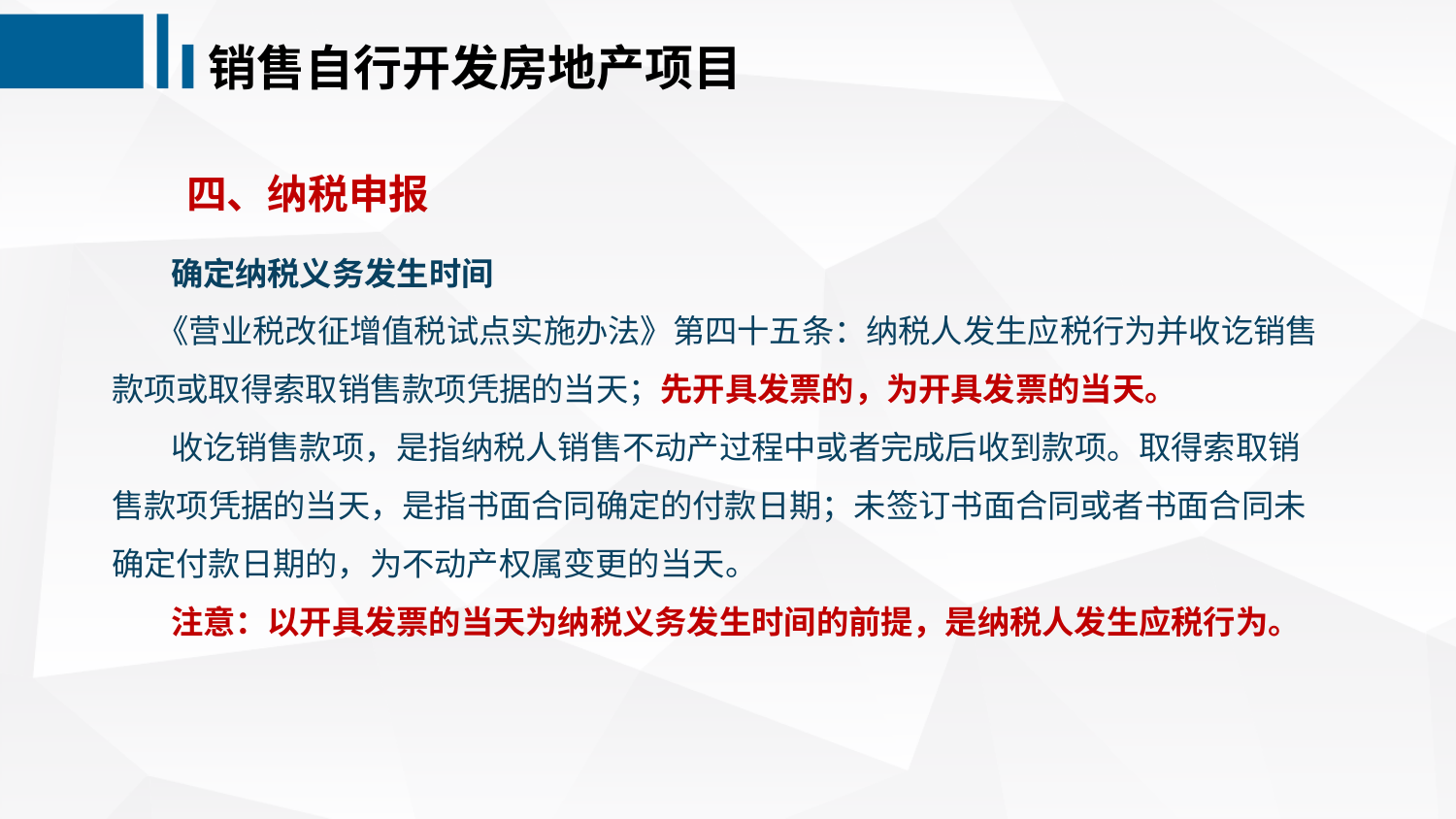

销售自行开发房地产项目
       四、纳税申报
       确定纳税义务发生时间
     《营业税改征增值税试点实施办法》第四十五条：纳税人发生应税行为并收讫销售款项或取得索取销售款项凭据的当天；先开具发票的，为开具发票的当天。
       收讫销售款项，是指纳税人销售不动产过程中或者完成后收到款项。取得索取销售款项凭据的当天，是指书面合同确定的付款日期；未签订书面合同或者书面合同未确定付款日期的，为不动产权属变更的当天。
       注意：以开具发票的当天为纳税义务发生时间的前提，是纳税人发生应税行为。
38